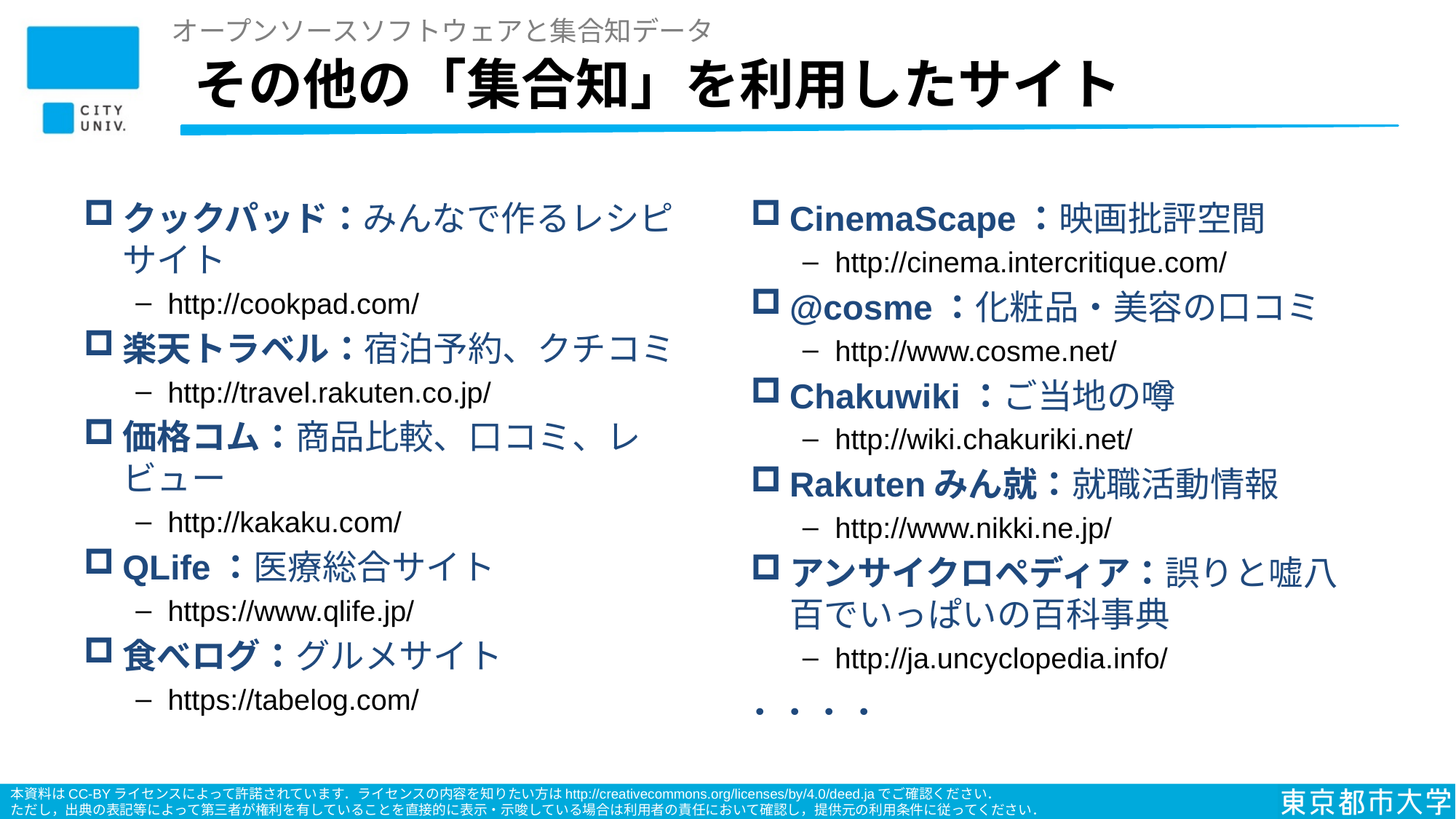

オープンソースソフトウェアと集合知データ
# その他の「集合知」を利用したサイト

クックパッド：みんなで作るレシピサイト
http://cookpad.com/
楽天トラベル：宿泊予約、クチコミ
http://travel.rakuten.co.jp/
価格コム：商品比較、口コミ、レビュー
http://kakaku.com/
QLife：医療総合サイト
https://www.qlife.jp/
食べログ：グルメサイト
https://tabelog.com/

CinemaScape：映画批評空間
http://cinema.intercritique.com/
@cosme：化粧品・美容の口コミ
http://www.cosme.net/
Chakuwiki：ご当地の噂
http://wiki.chakuriki.net/
Rakutenみん就：就職活動情報
http://www.nikki.ne.jp/
アンサイクロペディア：誤りと嘘八百でいっぱいの百科事典
http://ja.uncyclopedia.info/
．．．．